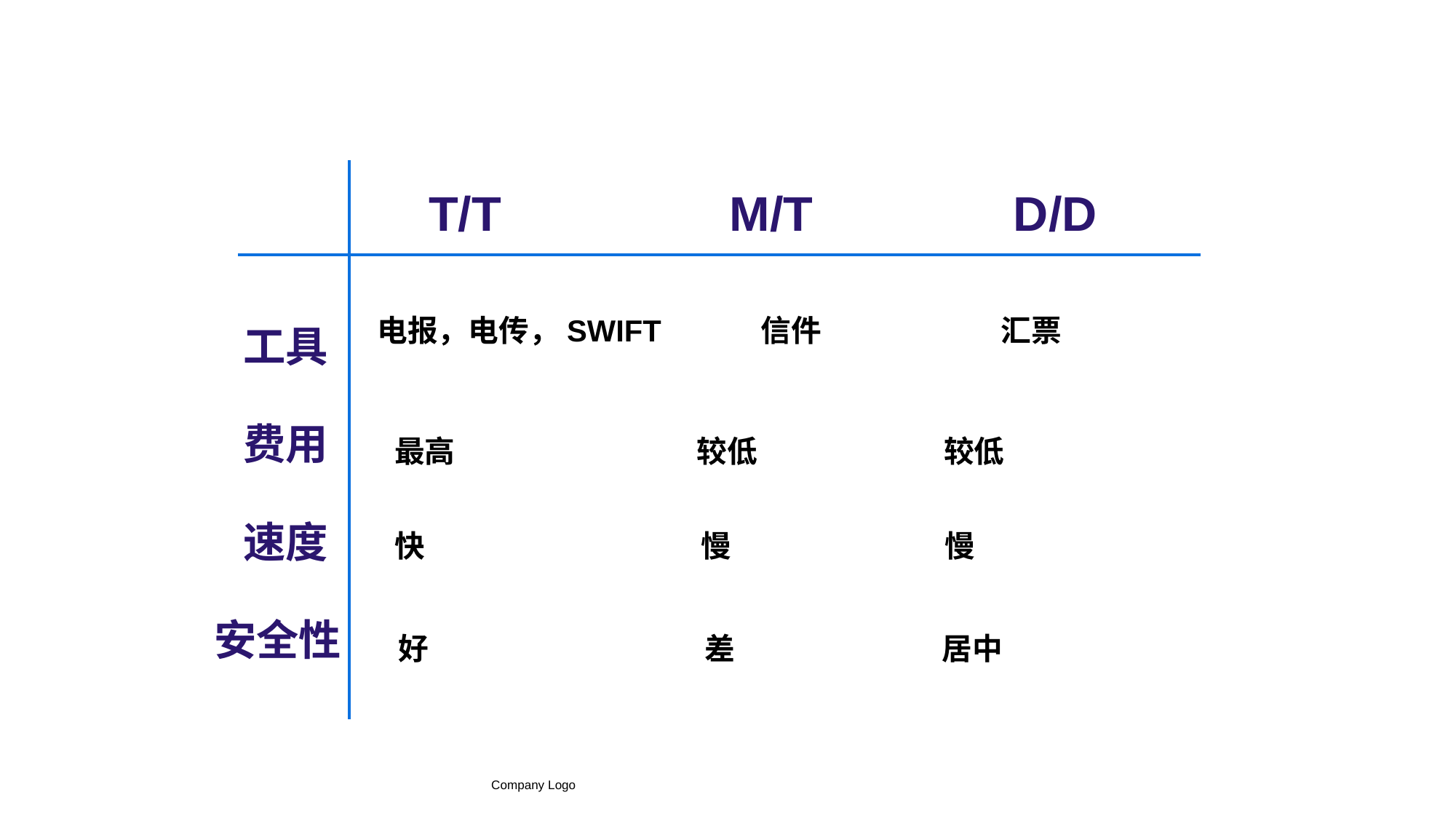

T/T
M/T
D/D
  工具
  费用
  速度
安全性
电报，电传，SWIFT           信件                          汇票
最高                                   较低                           较低
快                                        慢                               慢
  好                                        差                              居中
Company Logo